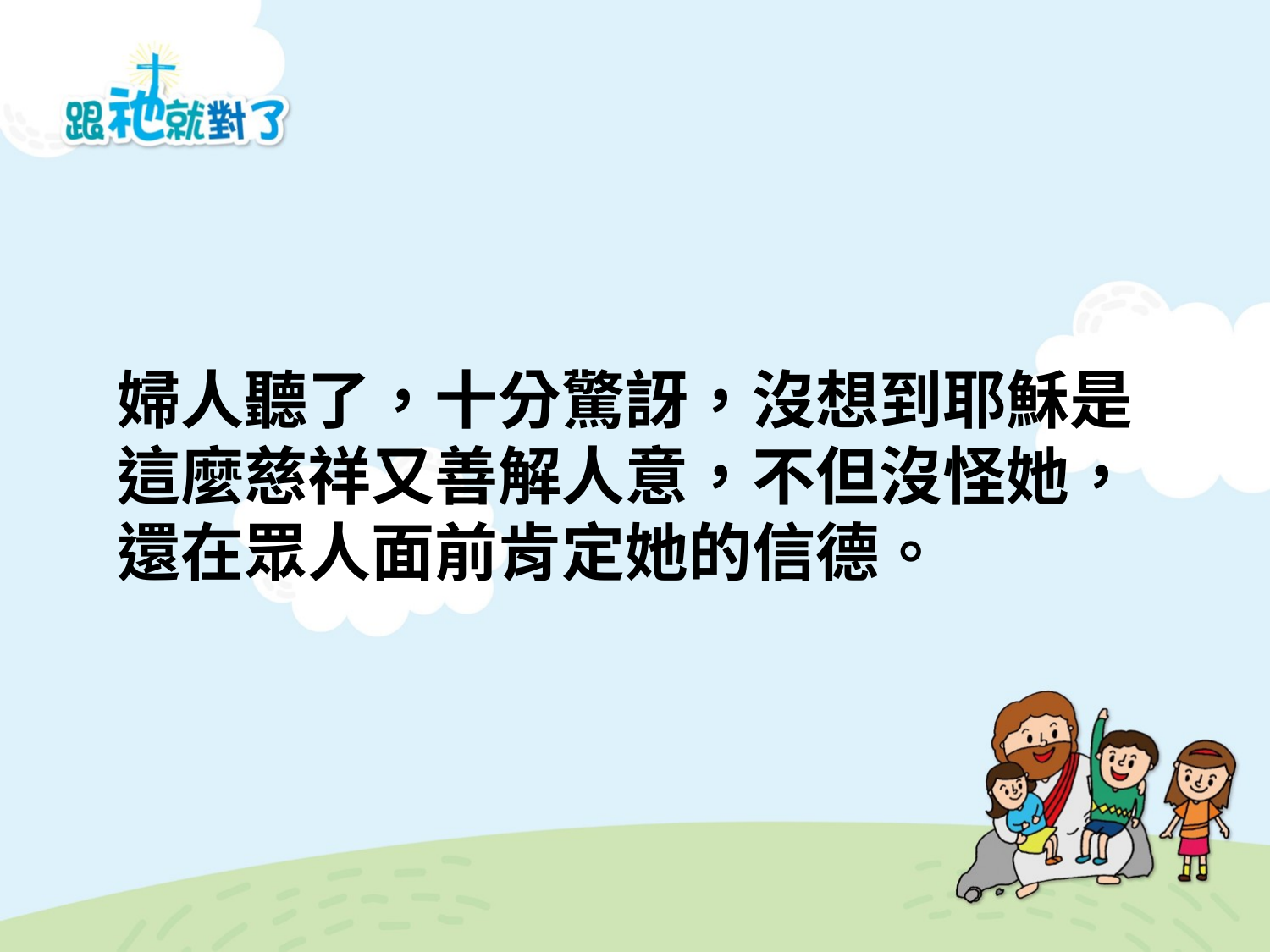

婦人聽了，十分驚訝，沒想到耶穌是這麼慈祥又善解人意，不但沒怪她，還在眾人面前肯定她的信德。